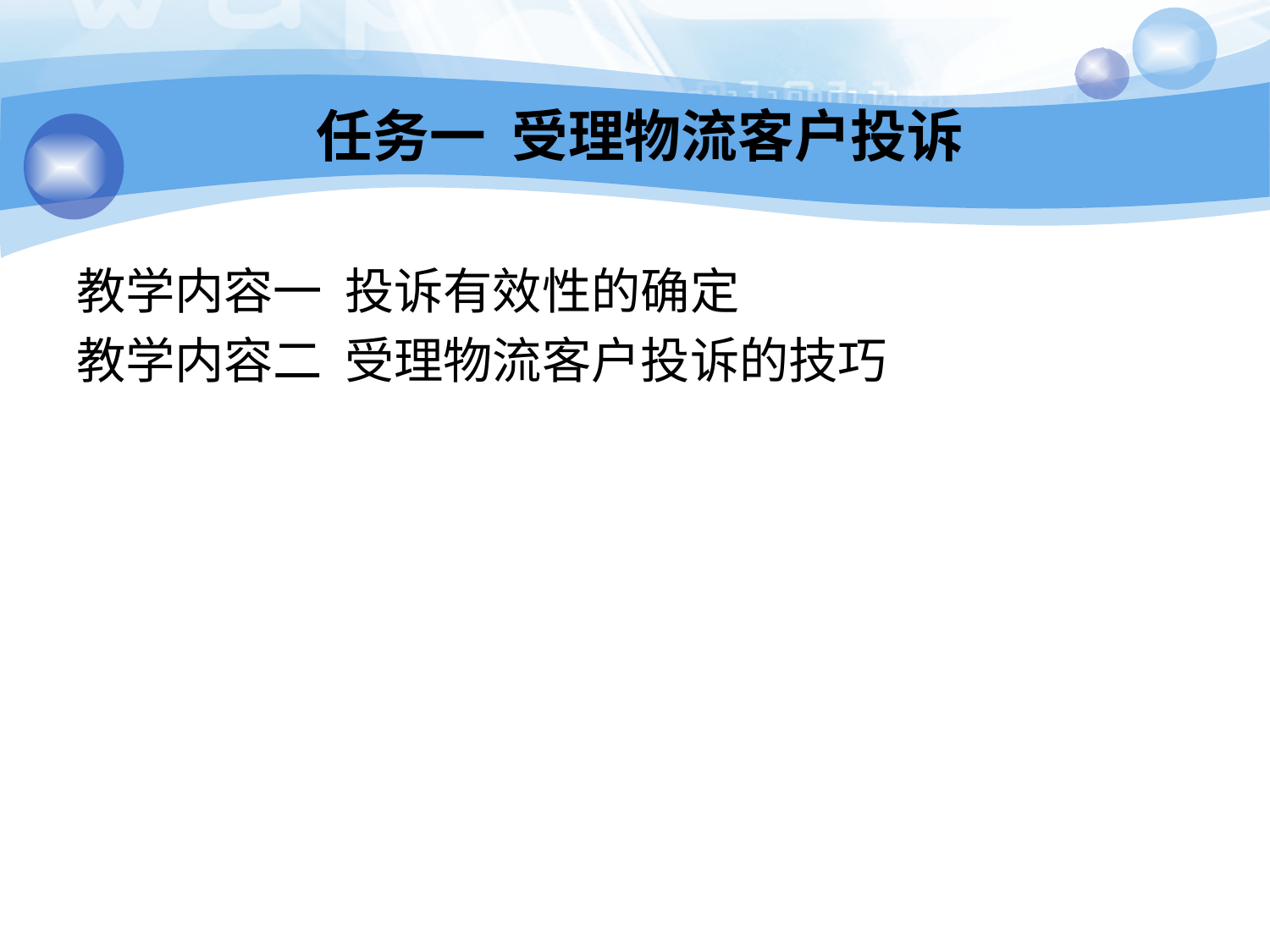

# 任务一  受理物流客户投诉
教学内容一  投诉有效性的确定
教学内容二  受理物流客户投诉的技巧